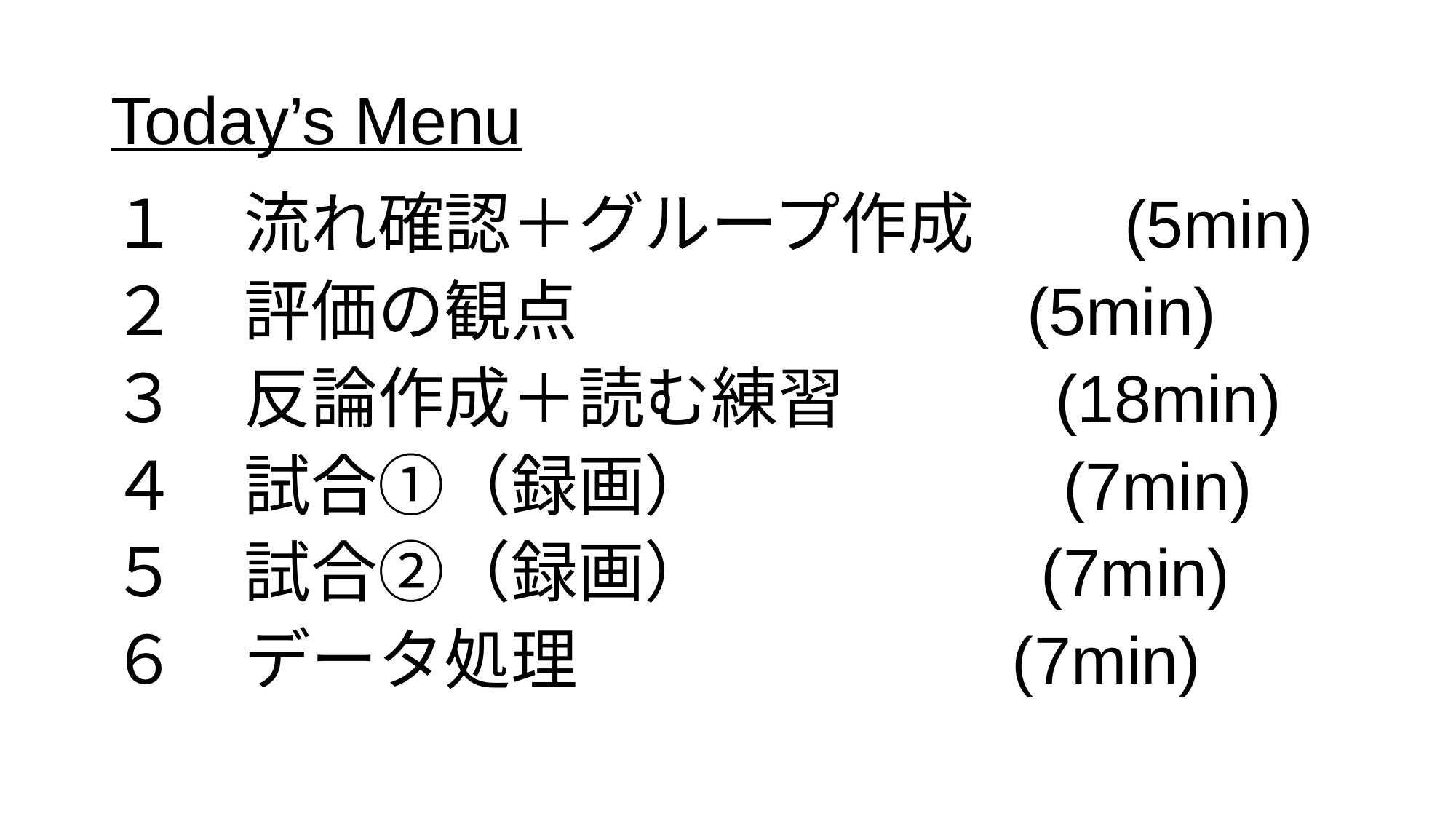

# Today’s Menu
１　流れ確認＋グループ作成　　(5min)
２　評価の観点                             (5min)
３　反論作成＋読む練習             (18min)
４　試合①（録画）　                  (7min)
５　試合②（録画）                     (7min)
６　データ処理                            (7min)